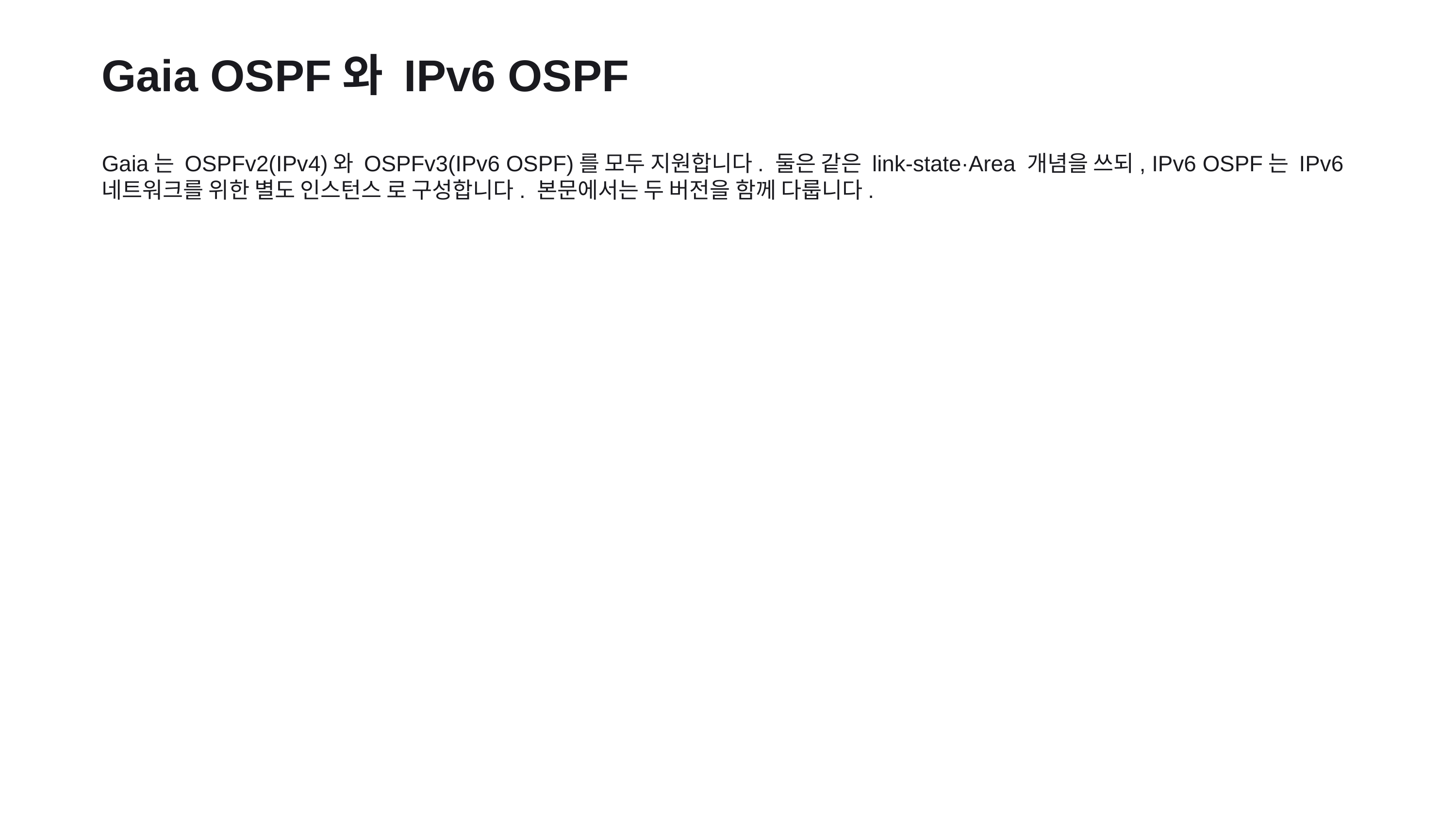

Gaia OSPF와 IPv6 OSPF
Gaia는 OSPFv2(IPv4)와 OSPFv3(IPv6 OSPF)를 모두 지원합니다. 둘은 같은 link-state·Area 개념을 쓰되, IPv6 OSPF는 IPv6 네트워크를 위한 별도 인스턴스 로 구성합니다. 본문에서는 두 버전을 함께 다룹니다.